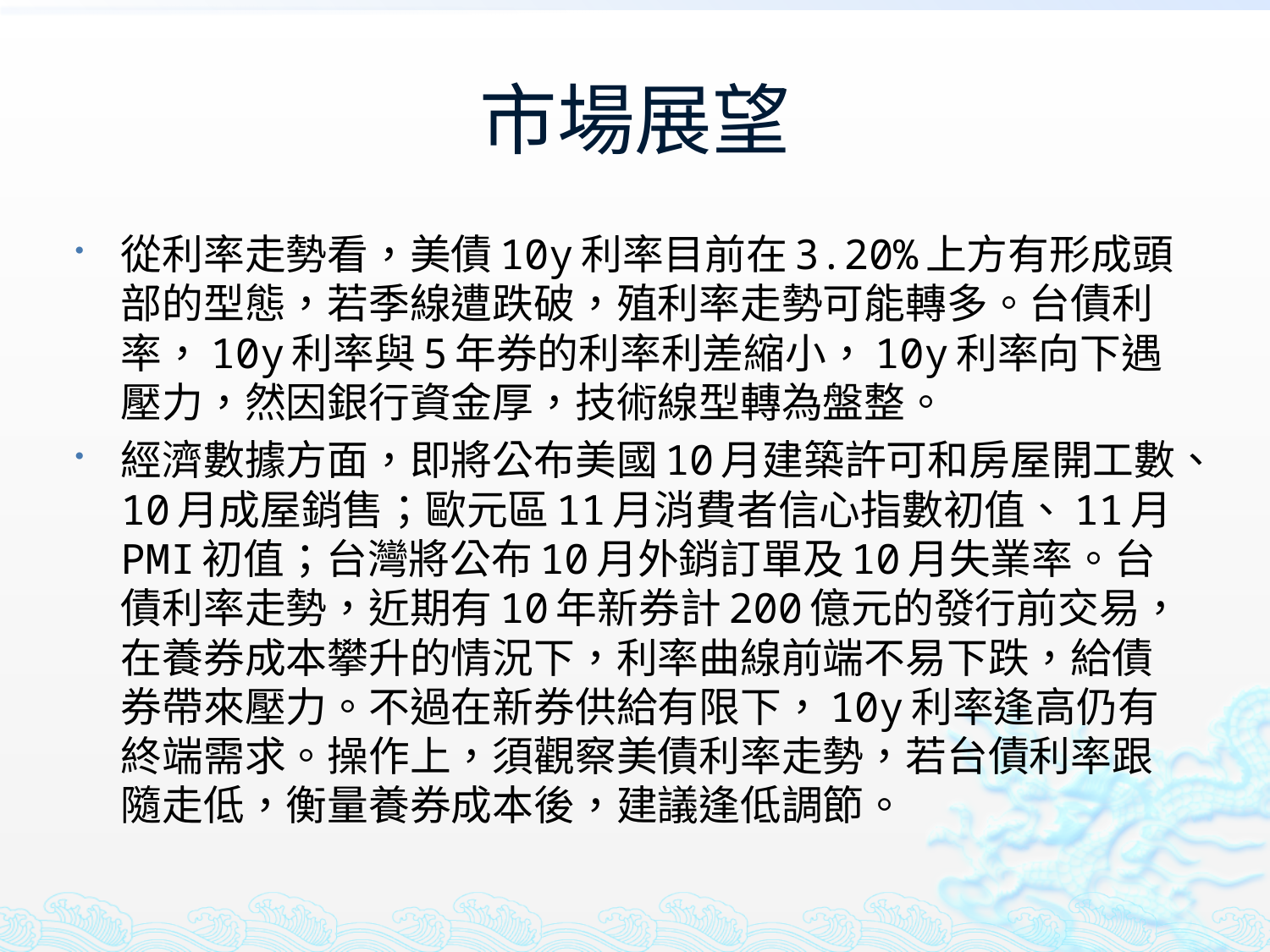

# 市場展望
從利率走勢看，美債10y利率目前在3.20%上方有形成頭部的型態，若季線遭跌破，殖利率走勢可能轉多。台債利率，10y利率與5年券的利率利差縮小，10y利率向下遇壓力，然因銀行資金厚，技術線型轉為盤整。
經濟數據方面，即將公布美國10月建築許可和房屋開工數、10月成屋銷售；歐元區11月消費者信心指數初值、11月PMI初值；台灣將公布10月外銷訂單及10月失業率。台債利率走勢，近期有10年新券計200億元的發行前交易，在養券成本攀升的情況下，利率曲線前端不易下跌，給債券帶來壓力。不過在新券供給有限下，10y利率逢高仍有終端需求。操作上，須觀察美債利率走勢，若台債利率跟隨走低，衡量養券成本後，建議逢低調節。